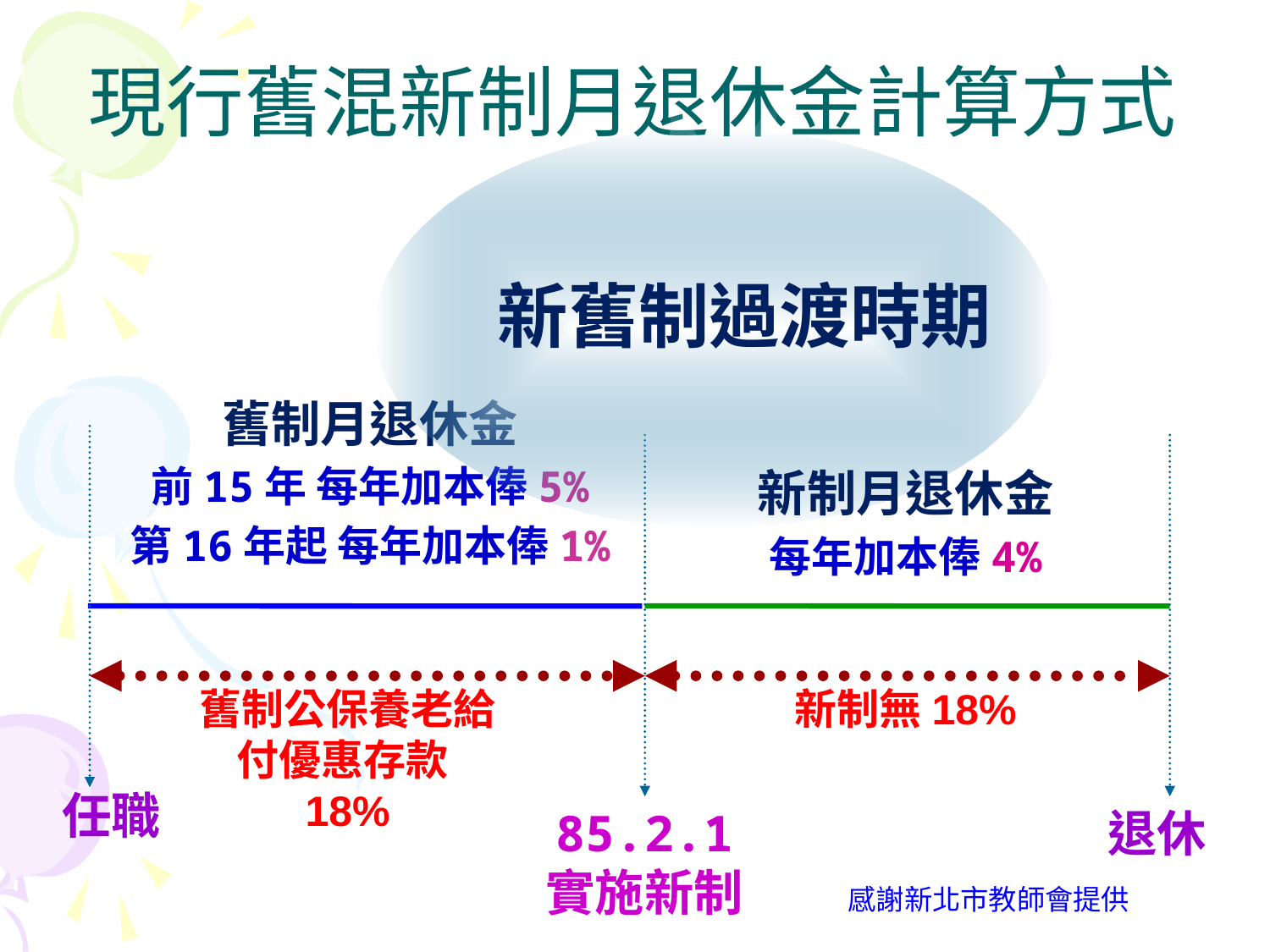

現行舊混新制月退休金計算方式

新舊制過渡時期
舊制月退休金
前15年 每年加本俸5%
第16年起 每年加本俸1%

新制月退休金
每年加本俸4%

舊制公保養老給付優惠存款18%

新制無18%
任職
85.2.1
實施新制
退休
感謝新北市教師會提供